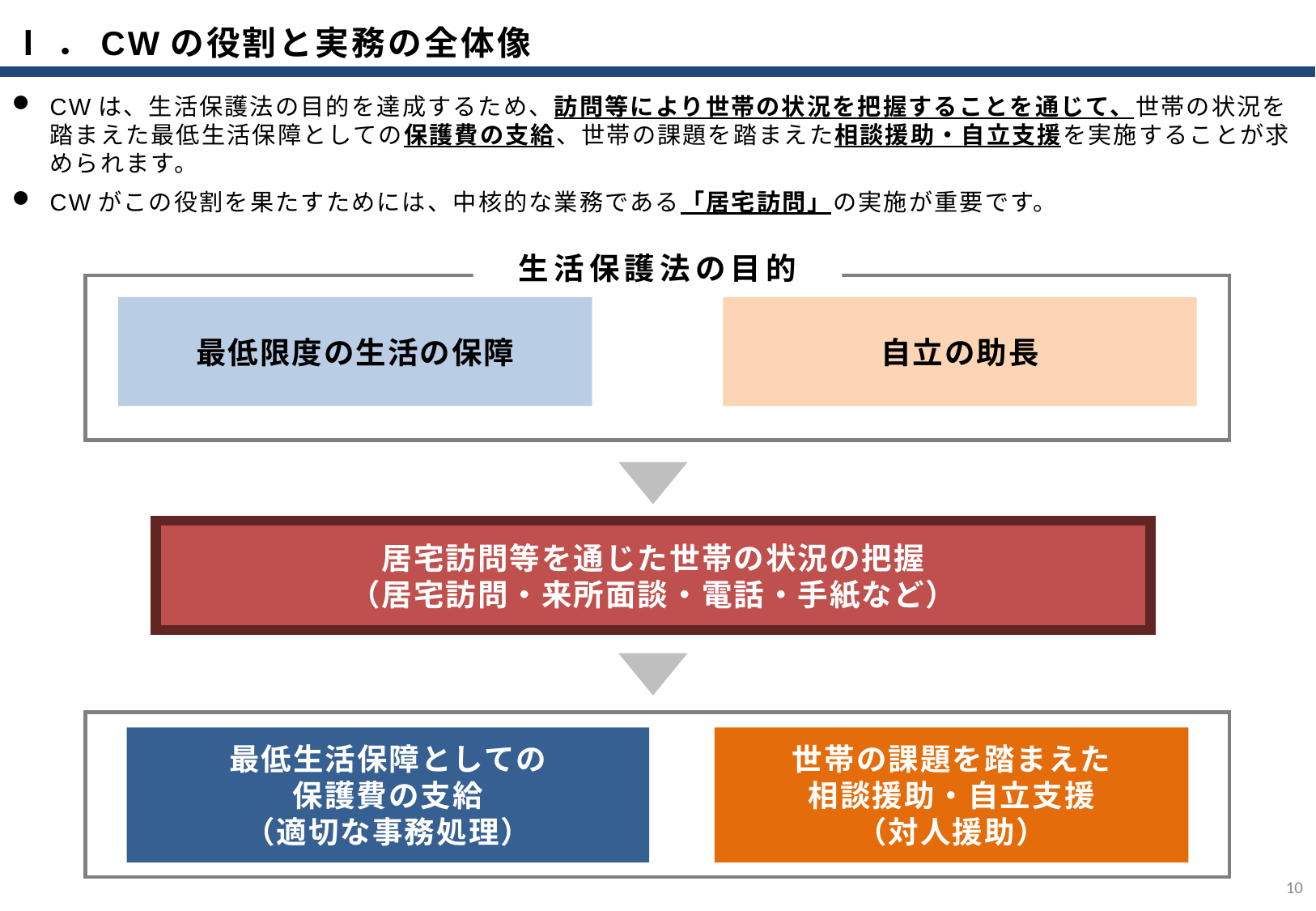

Ⅰ．CWの役割と実務の全体像
CWは、生活保護法の目的を達成するため、訪問等により世帯の状況を把握することを通じて、世帯の状況を踏まえた最低生活保障としての保護費の支給、世帯の課題を踏まえた相談援助・自立支援を実施することが求められます。
CWがこの役割を果たすためには、中核的な業務である「居宅訪問」の実施が重要です。

生活保護法の目的

最低限度の生活の保障
自立の助長

居宅訪問等を通じた世帯の状況の把握
（居宅訪問・来所面談・電話・手紙など）

最低生活保障としての
保護費の支給
（適切な事務処理）
世帯の課題を踏まえた
相談援助・自立支援
（対人援助）
10